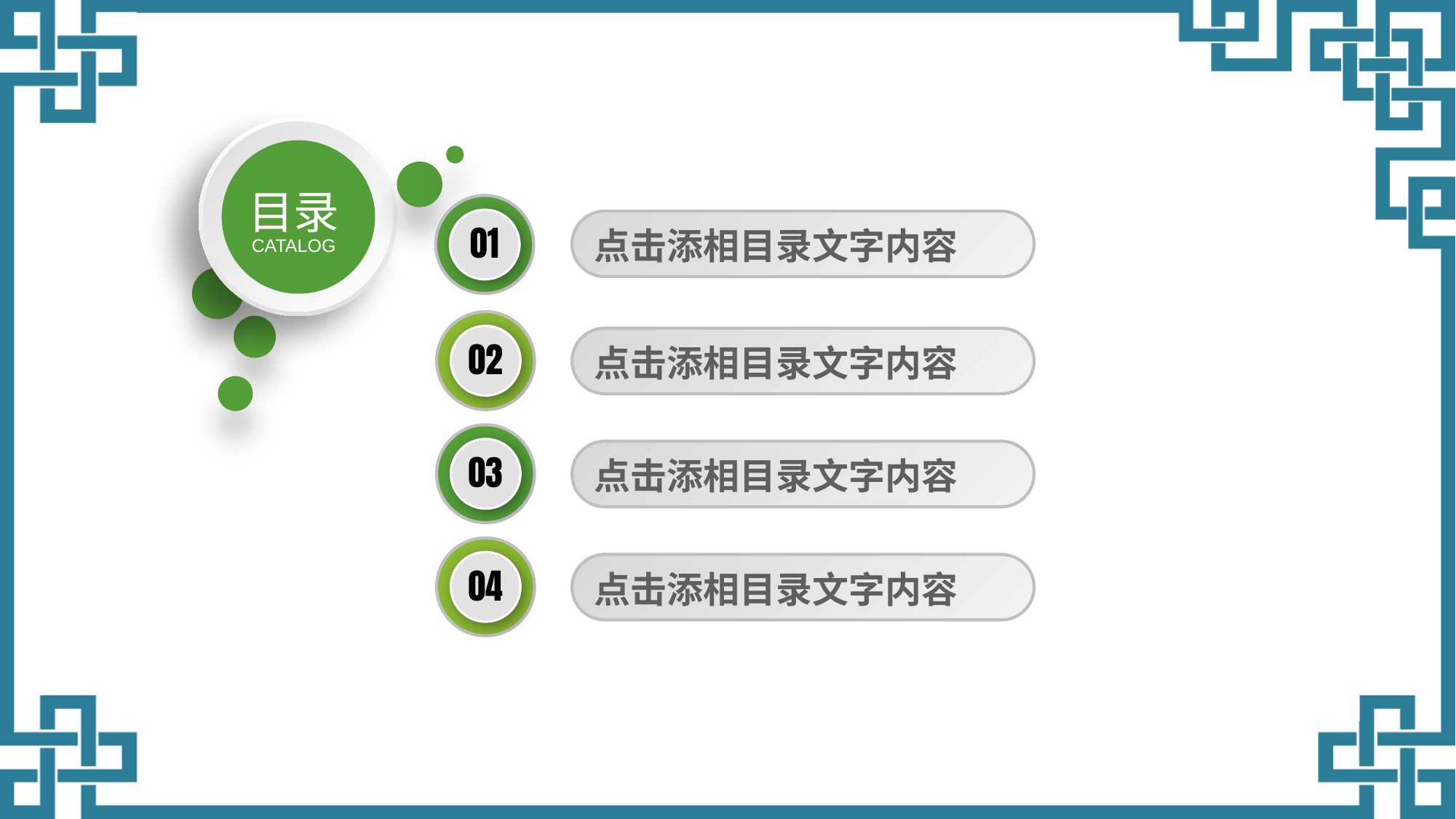

目录
CATALOG

点击添相目录文字内容

01

点击添相目录文字内容

02

点击添相目录文字内容

03

点击添相目录文字内容

04